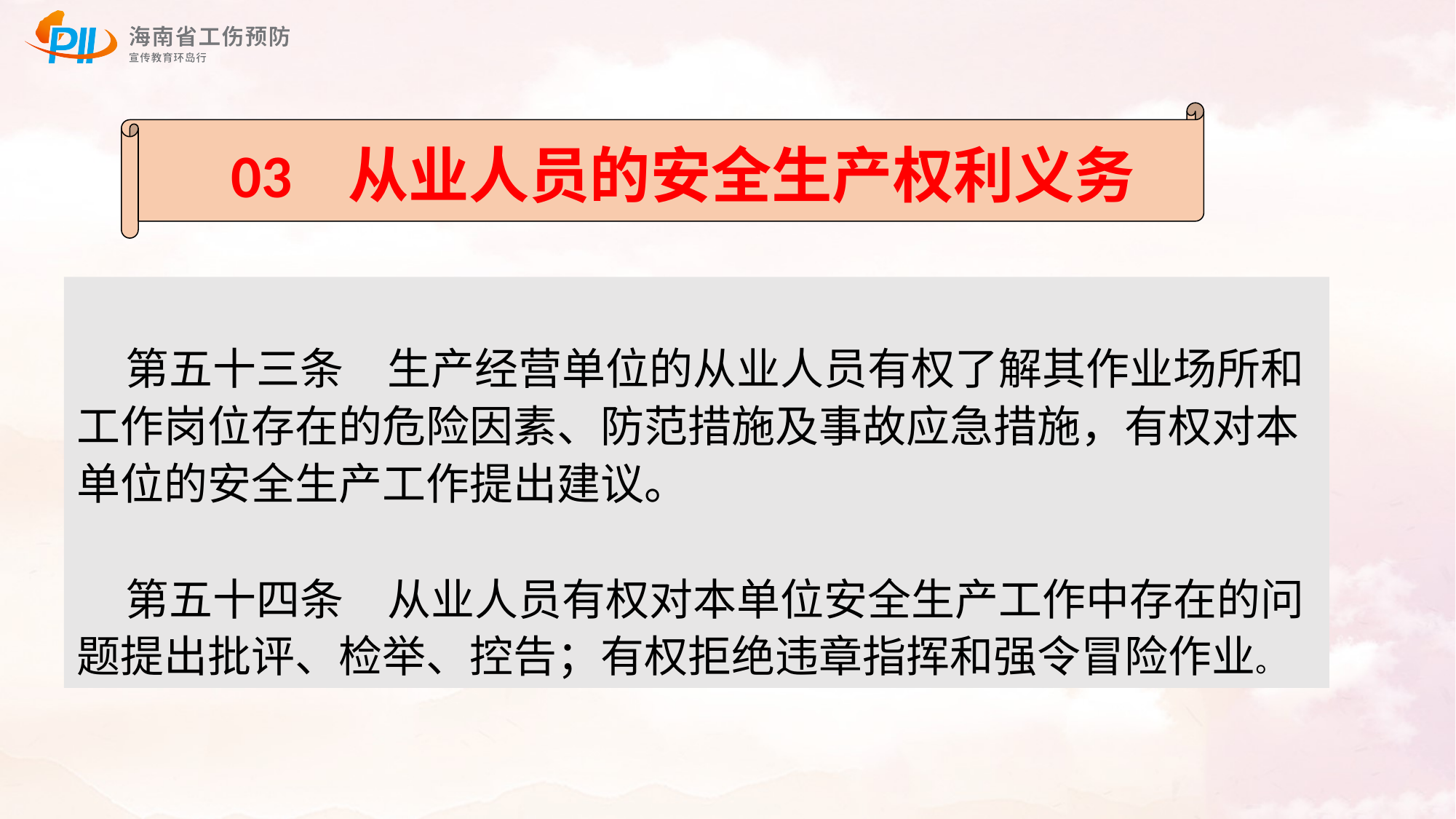

03   从业人员的安全生产权利义务

第五十三条　生产经营单位的从业人员有权了解其作业场所和工作岗位存在的危险因素、防范措施及事故应急措施，有权对本单位的安全生产工作提出建议。

第五十四条　从业人员有权对本单位安全生产工作中存在的问题提出批评、检举、控告；有权拒绝违章指挥和强令冒险作业。